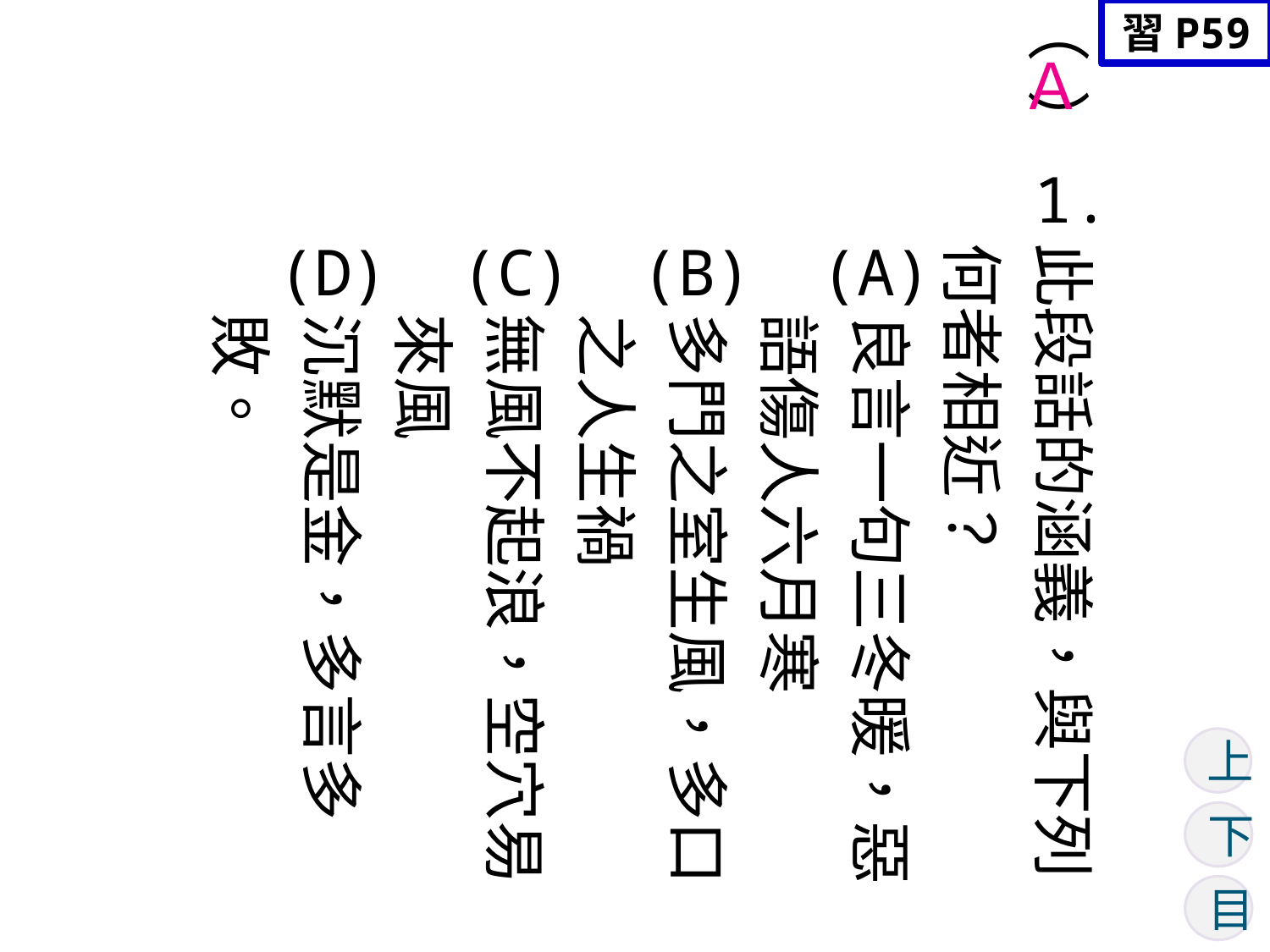

習P59
（  ）
Ａ
1.
(D)
(C)
(B)
(A)
此段話的涵義，與下列何者相近？
良言一句三冬暖，惡語傷人六月寒
多門之室生風，多口之人生禍
無風不起浪，空穴易來風
沉默是金，多言多敗。